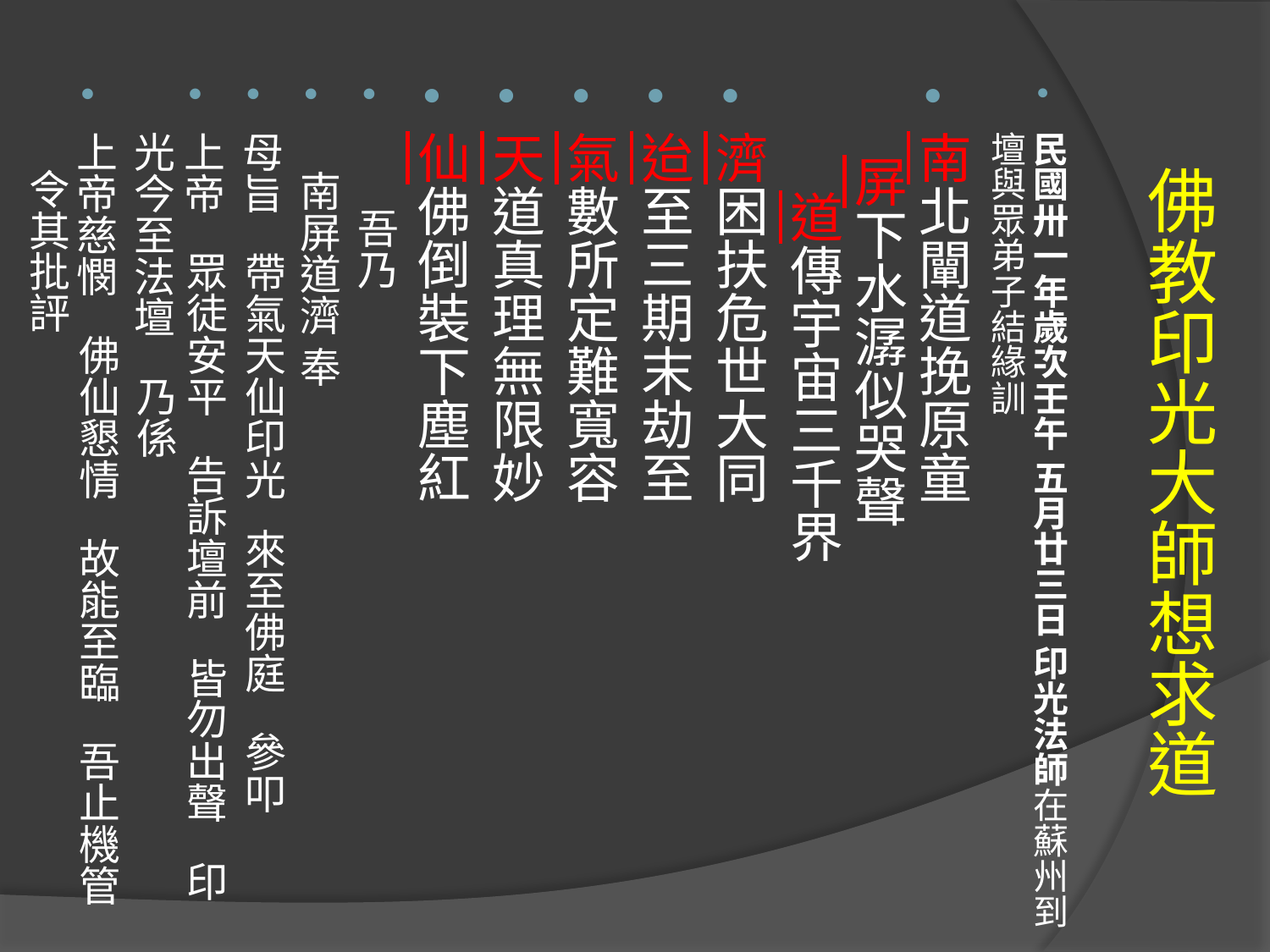

# 佛教印光大師想求道
民國卅一年歲次壬午 五月廿三日 印光法師在蘇州到壇與眾弟子結緣訓
南北闡道挽原童                                       屏下水潺似哭聲                                        道傳宇宙三千界
濟困扶危世大同
迨至三期末劫至
氣數所定難寬容
天道真理無限妙
仙佛倒裝下塵紅
        吾乃
    南屏道濟 奉
母旨    帶氣天仙印光   來至佛庭    參叩
上帝    眾徒安平    告訴壇前    皆勿出聲    印光今至法壇    乃係
上帝慈憫    佛仙懇情    故能至臨    吾止機管       令其批評